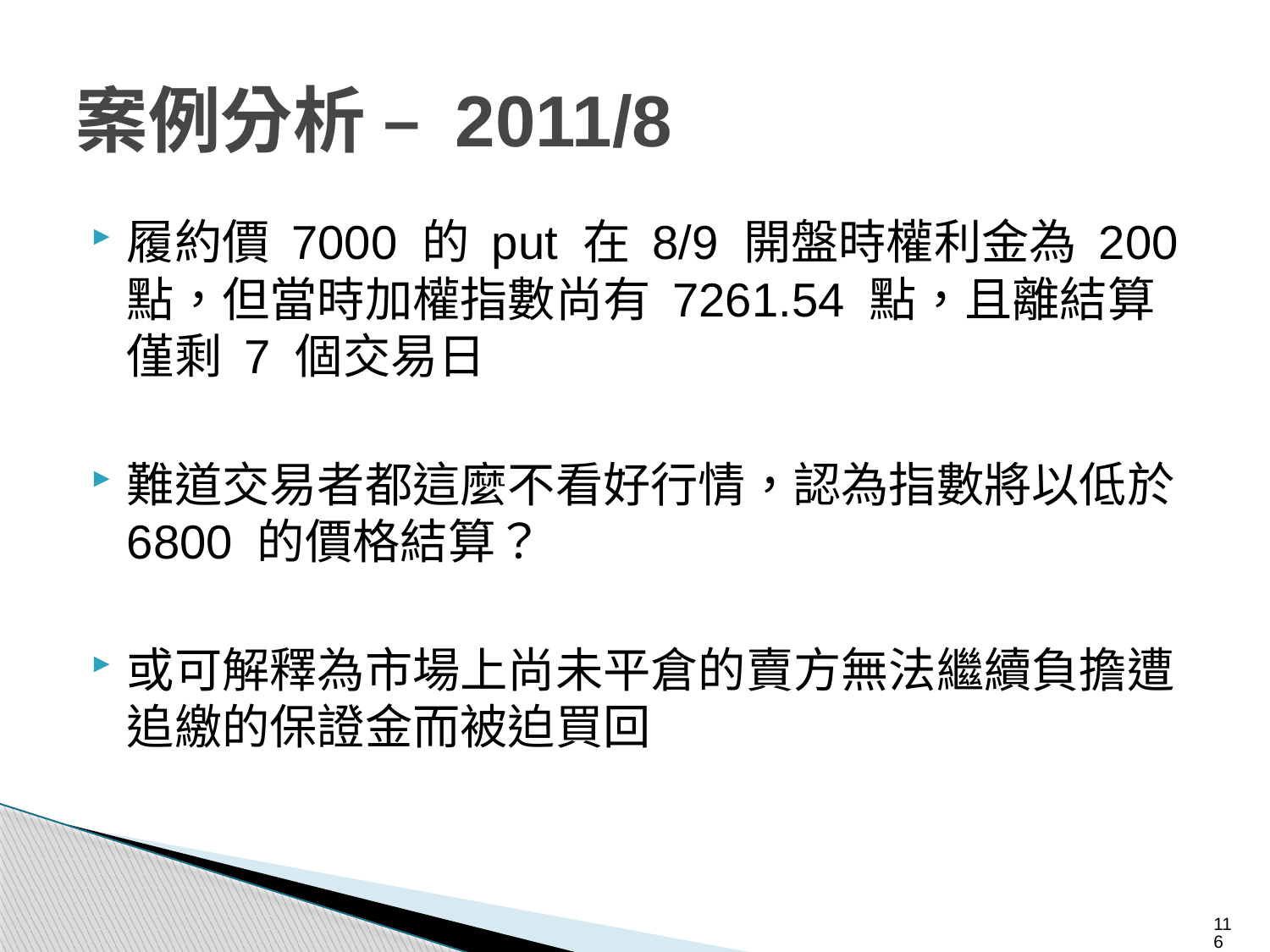

# 案例分析 – 2011/8
履約價 7000 的 put 在 8/9 開盤時權利金為 200 點，但當時加權指數尚有 7261.54 點，且離結算僅剩 7 個交易日

難道交易者都這麼不看好行情，認為指數將以低於 6800 的價格結算？

或可解釋為市場上尚未平倉的賣方無法繼續負擔遭追繳的保證金而被迫買回
116